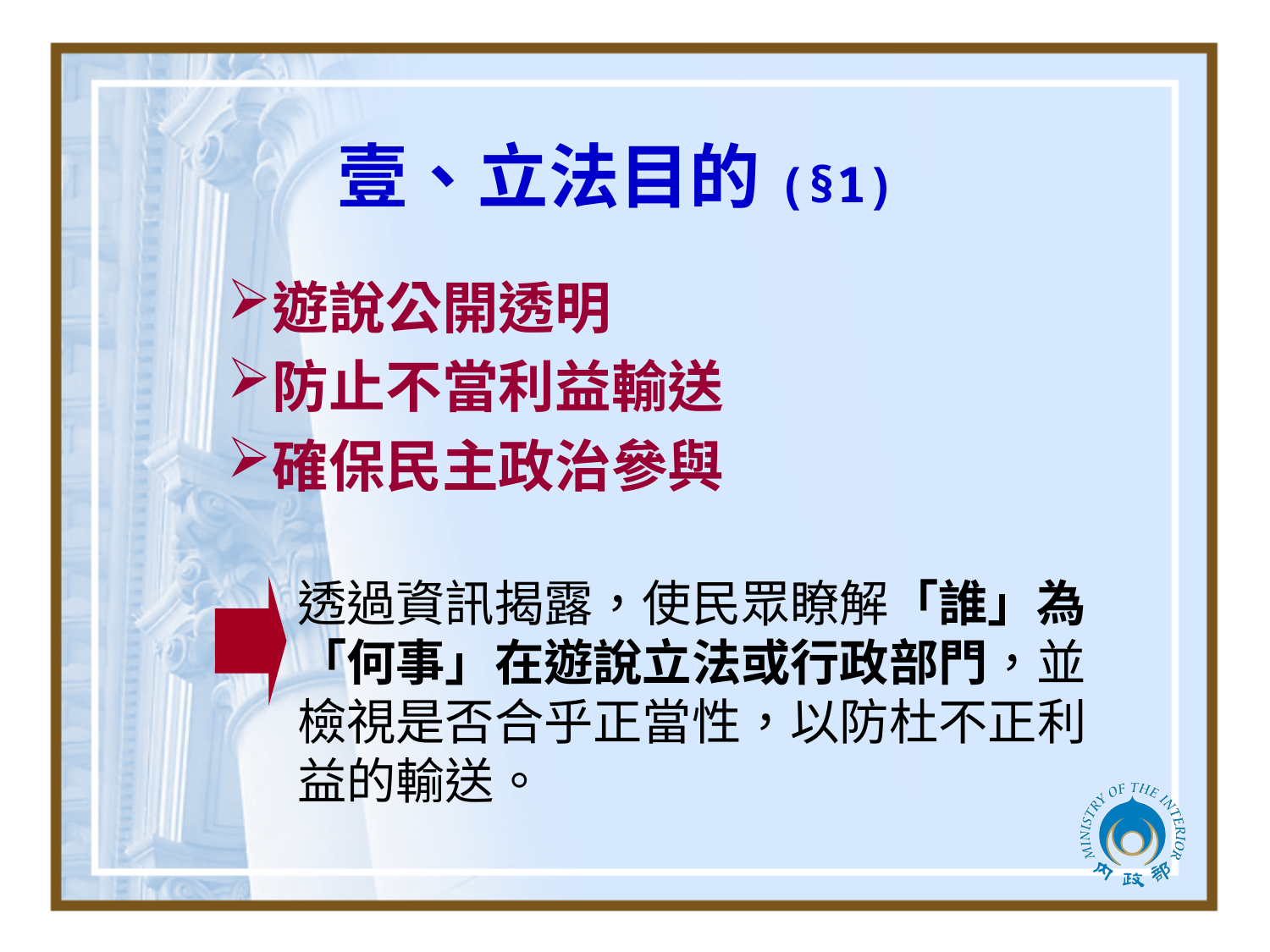

壹、立法目的(§1)
遊說公開透明
防止不當利益輸送
確保民主政治參與
透過資訊揭露，使民眾瞭解「誰」為「何事」在遊說立法或行政部門，並檢視是否合乎正當性，以防杜不正利益的輸送。